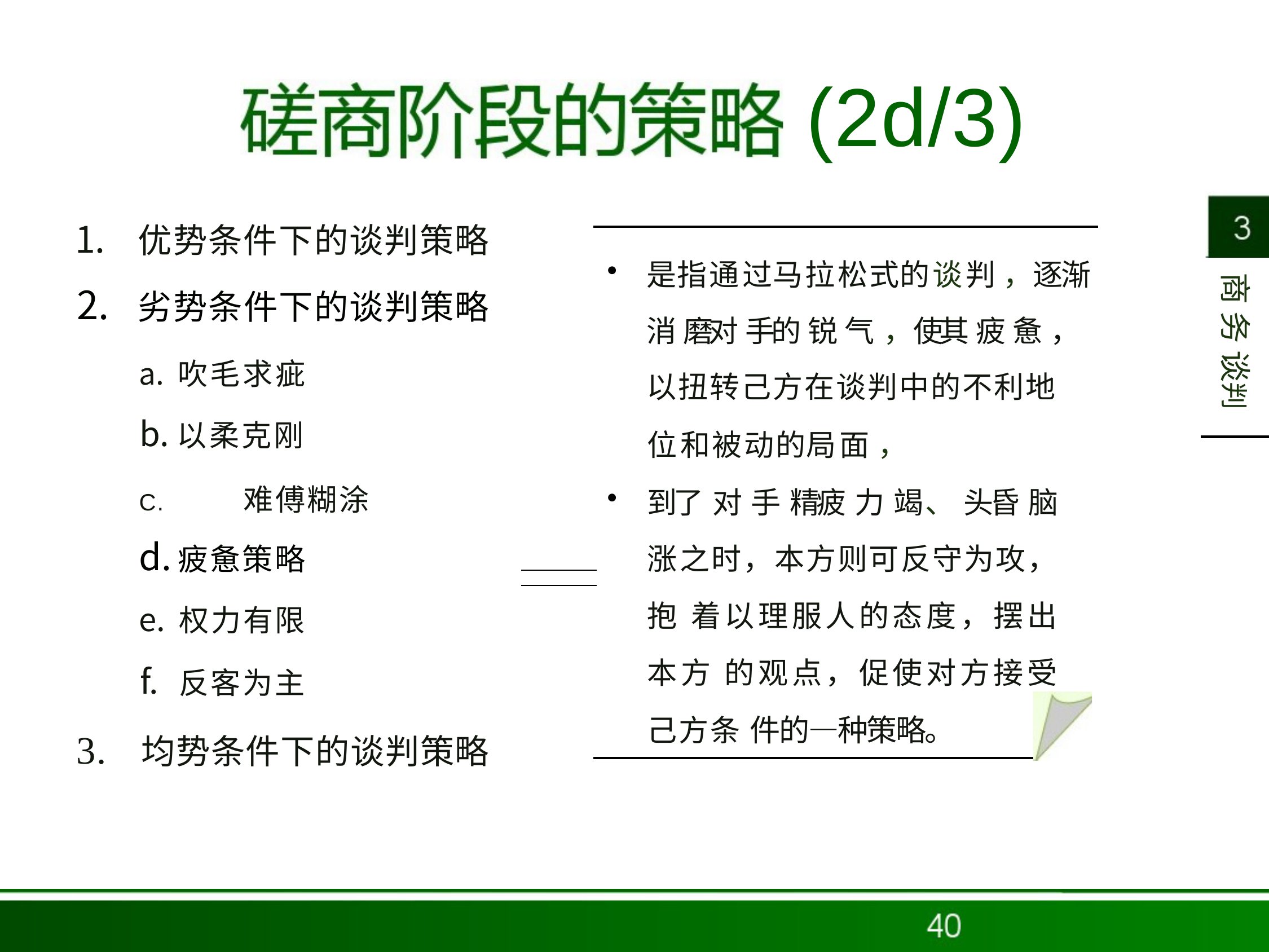

# (2d/3)

优势条件下的谈判策略
劣势条件下的谈判策略
吹毛求疵
以柔克刚
C.	难傅糊涂
疲惫策略
权力有限
反客为主
3.	均势条件下的谈判策略

是指通过马拉松式的谈判 ，逐 渐消 磨对 手的 锐 气 ，使其 疲 惫 ，  以扭转己方在谈判中的不利地
位和被动的局面 ，
到了 对 手 精疲 力 竭、 头昏 脑 涨 之时，本方则可反守为攻，抱 着以理服人的态度，摆出本方 的观点，促使对方接受己方条 件的—种策略。
商 务 谈判